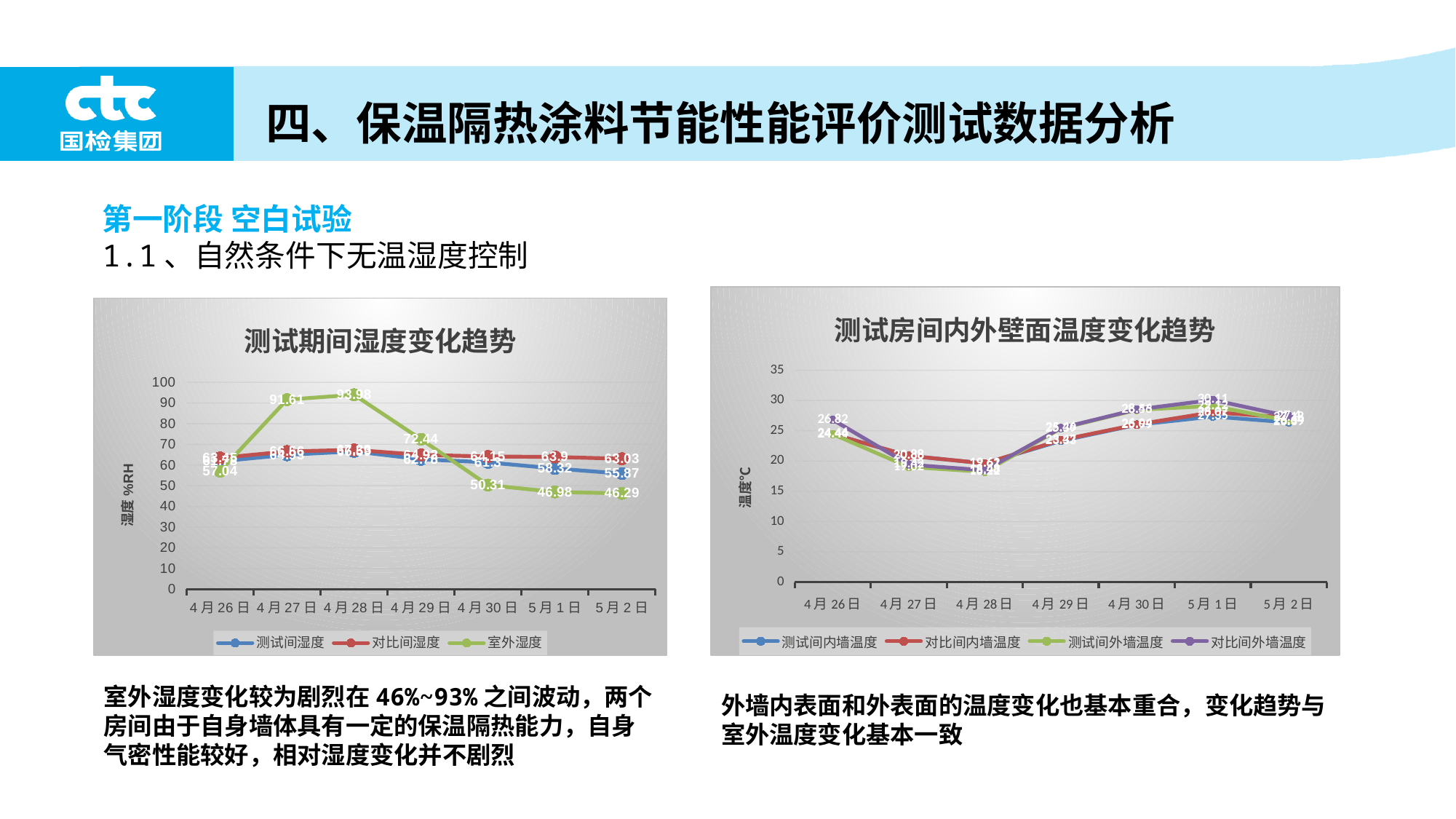

四、保温隔热涂料节能性能评价测试数据分析
第一阶段 空白试验
1.1、自然条件下无温湿度控制

### Chart: 测试房间内外壁面温度变化趋势

| Category | 测试间内墙温度 | 对比间内墙温度 | 测试间外墙温度 | 对比间外墙温度 |
|---|---|---|---|---|
| 44312 | 24.46 | 24.44 | 24.44 | 26.82 |
| 44313 | 20.88 | 20.88 | 19.02 | 19.42 |
| 44314 | 19.61 | 19.62 | 18.22 | 18.48 |
| 44315 | 23.33 | 23.47 | 25.39 | 25.46 |
| 44316 | 25.99 | 26.04 | 28.46 | 28.53 |
| 44317 | 27.35 | 28.07 | 29.12 | 30.11 |
| 44318 | 26.39 | 27.18 | 26.64 | 27.4 |

### Chart: 测试期间湿度变化趋势

| Category | 测试间湿度 | 对比间湿度 | 室外湿度 |
|---|---|---|---|
| 44312 | 61.78 | 63.45 | 57.04 |
| 44313 | 64.93 | 66.56 | 91.61 |
| 44314 | 66.59 | 67.33 | 93.98 |
| 44315 | 62.78 | 64.92 | 72.44 |
| 44316 | 61.3 | 64.15 | 50.31 |
| 44317 | 58.32 | 63.9 | 46.98 |
| 44318 | 55.87 | 63.03 | 46.29 |
室外湿度变化较为剧烈在46%~93%之间波动，两个房间由于自身墙体具有一定的保温隔热能力，自身气密性能较好，相对湿度变化并不剧烈
外墙内表面和外表面的温度变化也基本重合，变化趋势与室外温度变化基本一致